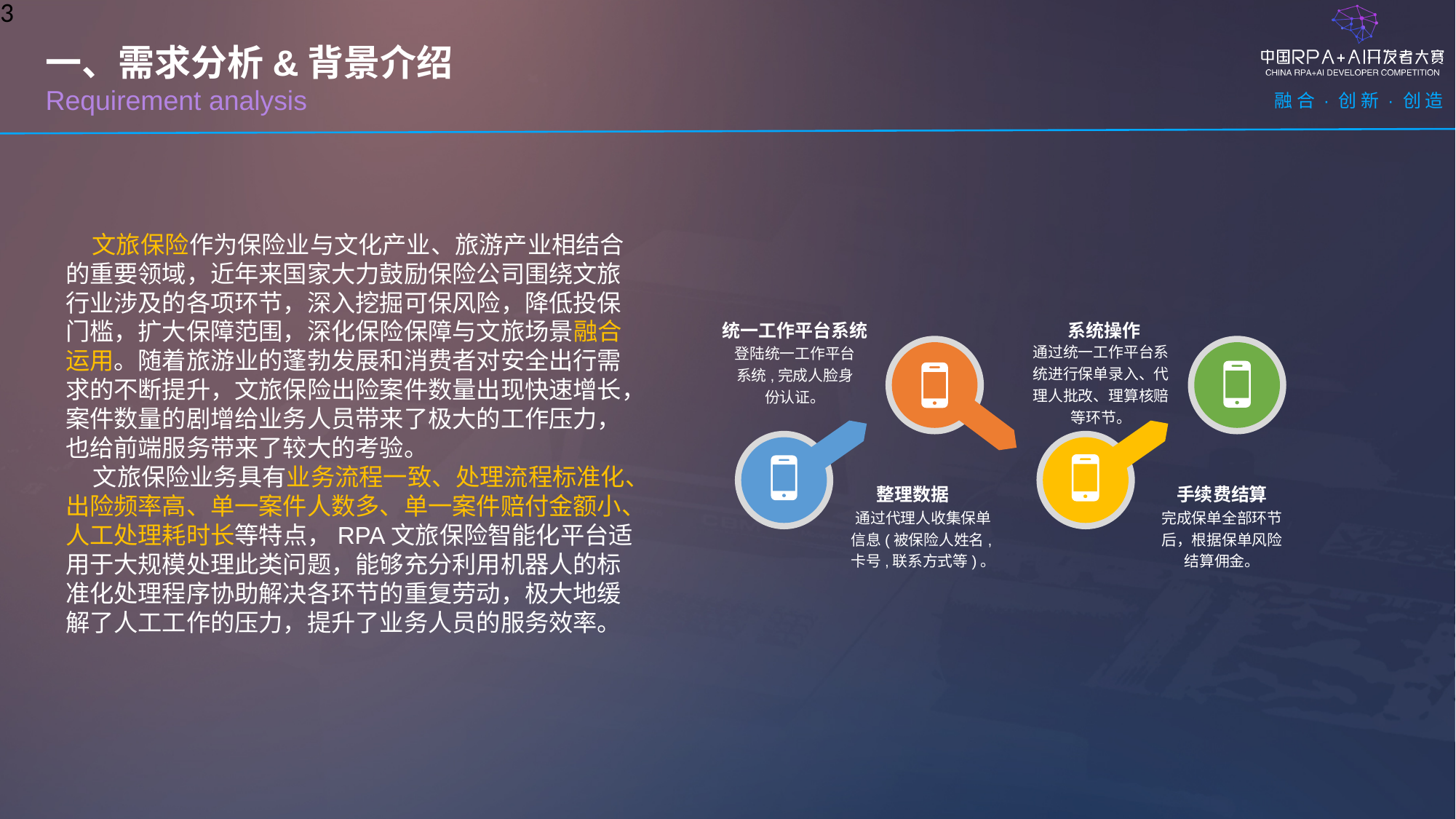

3
一、需求分析&背景介绍
Requirement analysis
    文旅保险作为保险业与文化产业、旅游产业相结合的重要领域，近年来国家大力鼓励保险公司围绕文旅行业涉及的各项环节，深入挖掘可保风险，降低投保门槛，扩大保障范围，深化保险保障与文旅场景融合运用。随着旅游业的蓬勃发展和消费者对安全出行需求的不断提升，文旅保险出险案件数量出现快速增长，案件数量的剧增给业务人员带来了极大的工作压力，也给前端服务带来了较大的考验。
    文旅保险业务具有业务流程一致、处理流程标准化、出险频率高、单一案件人数多、单一案件赔付金额小、人工处理耗时长等特点，RPA文旅保险智能化平台适用于大规模处理此类问题，能够充分利用机器人的标准化处理程序协助解决各环节的重复劳动，极大地缓解了人工工作的压力，提升了业务人员的服务效率。
统一工作平台系统
登陆统一工作平台系统,完成人脸身份认证。
系统操作
通过统一工作平台系统进行保单录入、代理人批改、理算核赔等环节。

整理数据
手续费结算
通过代理人收集保单信息(被保险人姓名,卡号,联系方式等)。
完成保单全部环节后，根据保单风险结算佣金。